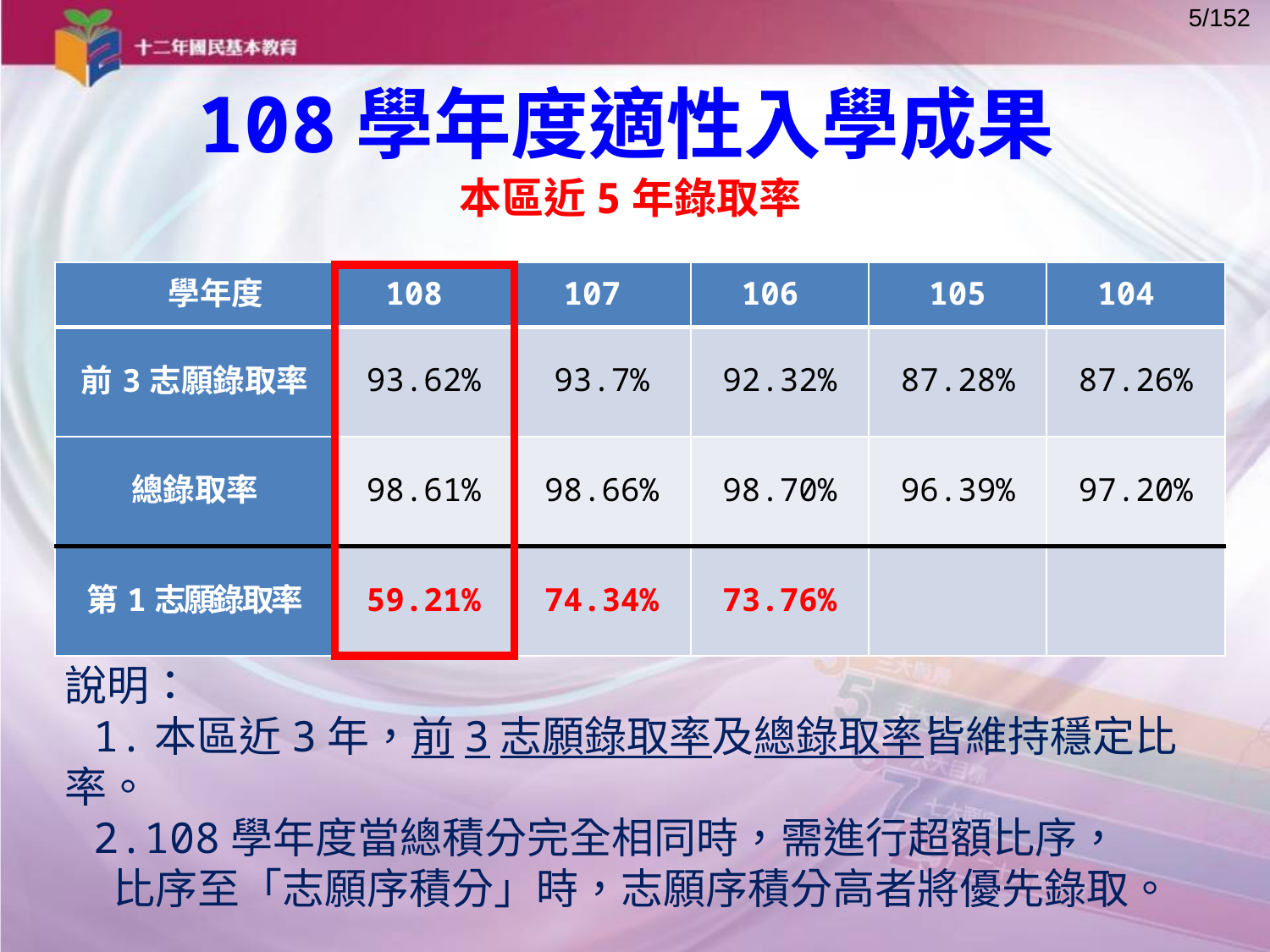

108學年度適性入學成果
本區近5年錄取率
| 學年度 | 108 | 107 | 106 | 105 | 104 |
| --- | --- | --- | --- | --- | --- |
| 前3志願錄取率 | 93.62% | 93.7% | 92.32% | 87.28% | 87.26% |
| 總錄取率 | 98.61% | 98.66% | 98.70% | 96.39% | 97.20% |
| 第1志願錄取率 | 59.21% | 74.34% | 73.76% |  |  |

說明：
  1.本區近3年，前3志願錄取率及總錄取率皆維持穩定比率。
  2.108學年度當總積分完全相同時，需進行超額比序，
    比序至「志願序積分」時，志願序積分高者將優先錄取。